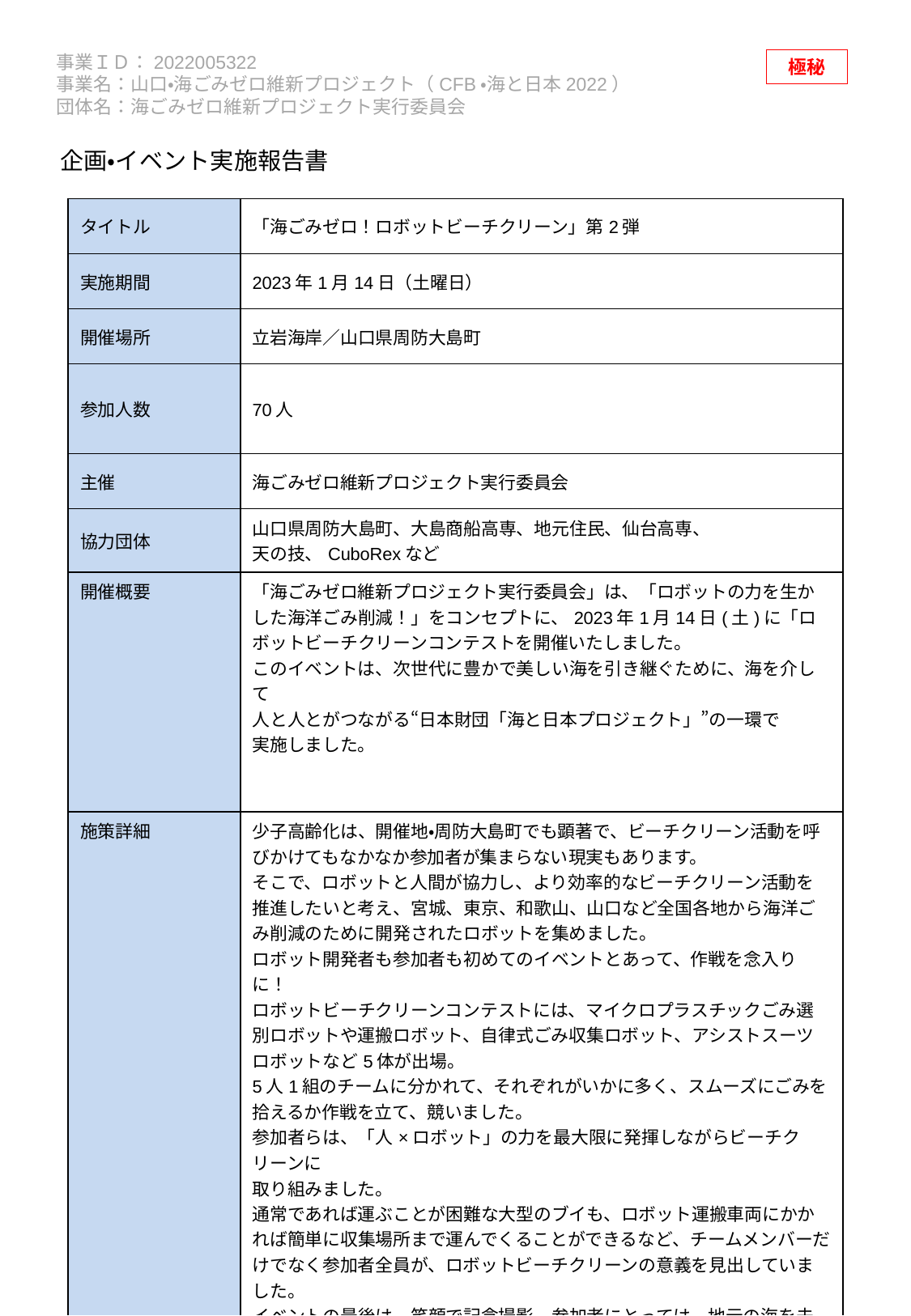

企画・イベント実施報告書
| タイトル | 「海ごみゼロ！ロボットビーチクリーン」第2弾 |
| --- | --- |
| 実施期間 | 2023年1月14日（土曜日） |
| 開催場所 | 立岩海岸／山口県周防大島町 |
| 参加人数 | 70人 |
| 主催 | 海ごみゼロ維新プロジェクト実行委員会 |
| 協力団体 | 山口県周防大島町、大島商船高専、地元住民、仙台高専、 天の技、CuboRexなど |
| 開催概要 | 「海ごみゼロ維新プロジェクト実行委員会」は、「ロボットの力を生かした海洋ごみ削減！」をコンセプトに、2023年1月14日(土)に「ロボットビーチクリーンコンテストを開催いたしました。 このイベントは、次世代に豊かで美しい海を引き継ぐために、海を介して 人と人とがつながる“日本財団「海と日本プロジェクト」”の一環で 実施しました。 |
| 施策詳細 | 少子高齢化は、開催地・周防大島町でも顕著で、ビーチクリーン活動を呼びかけてもなかなか参加者が集まらない現実もあります。 そこで、ロボットと人間が協力し、より効率的なビーチクリーン活動を推進したいと考え、宮城、東京、和歌山、山口など全国各地から海洋ごみ削減のために開発されたロボットを集めました。 ロボット開発者も参加者も初めてのイベントとあって、作戦を念入りに！　　　　　　　　 ロボットビーチクリーンコンテストには、マイクロプラスチックごみ選別ロボットや運搬ロボット、自律式ごみ収集ロボット、アシストスーツロボットなど5体が出場。 5人1組のチームに分かれて、それぞれがいかに多く、スムーズにごみを拾えるか作戦を立て、競いました。 参加者らは、「人×ロボット」の力を最大限に発揮しながらビーチクリーンに 取り組みました。 通常であれば運ぶことが困難な大型のブイも、ロボット運搬車両にかかれば簡単に収集場所まで運んでくることができるなど、チームメンバーだけでなく参加者全員が、ロボットビーチクリーンの意義を見出していました。 イベントの最後は、笑顔で記念撮影。参加者にとっては、地元の海を未来に残すため新たな技術をどう活用するかを、改めて考えるきっかけになりました。 |